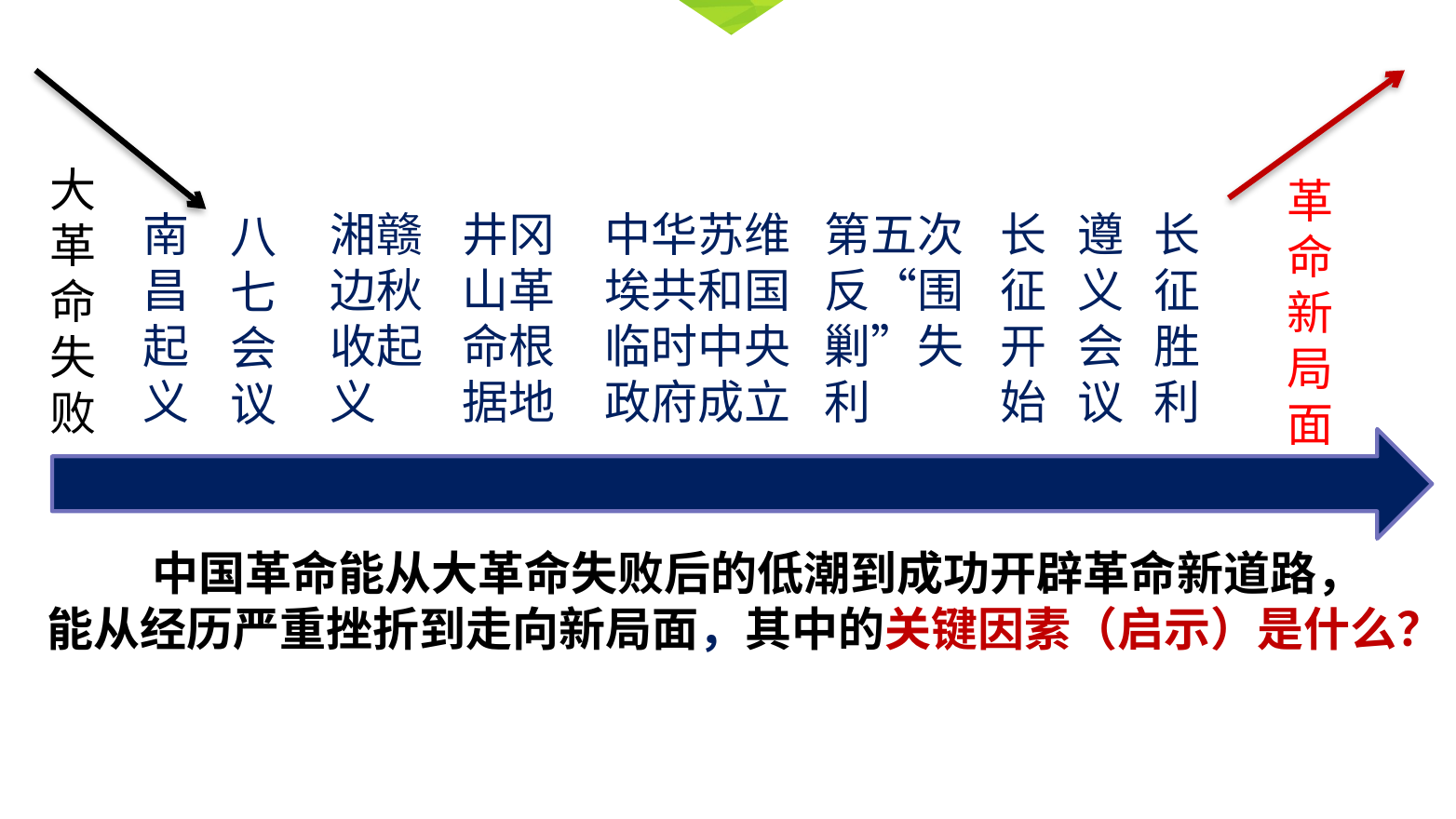

大革命失败
革命新局面
南昌起义
湘赣边秋收起义
井冈山革命根据地
中华苏维埃共和国临时中央政府成立
第五次反“围剿”失利
长征开始
遵义会议
长征胜利
八七会议

         中国革命能从大革命失败后的低潮到成功开辟革命新道路，
能从经历严重挫折到走向新局面，其中的关键因素（启示）是什么？